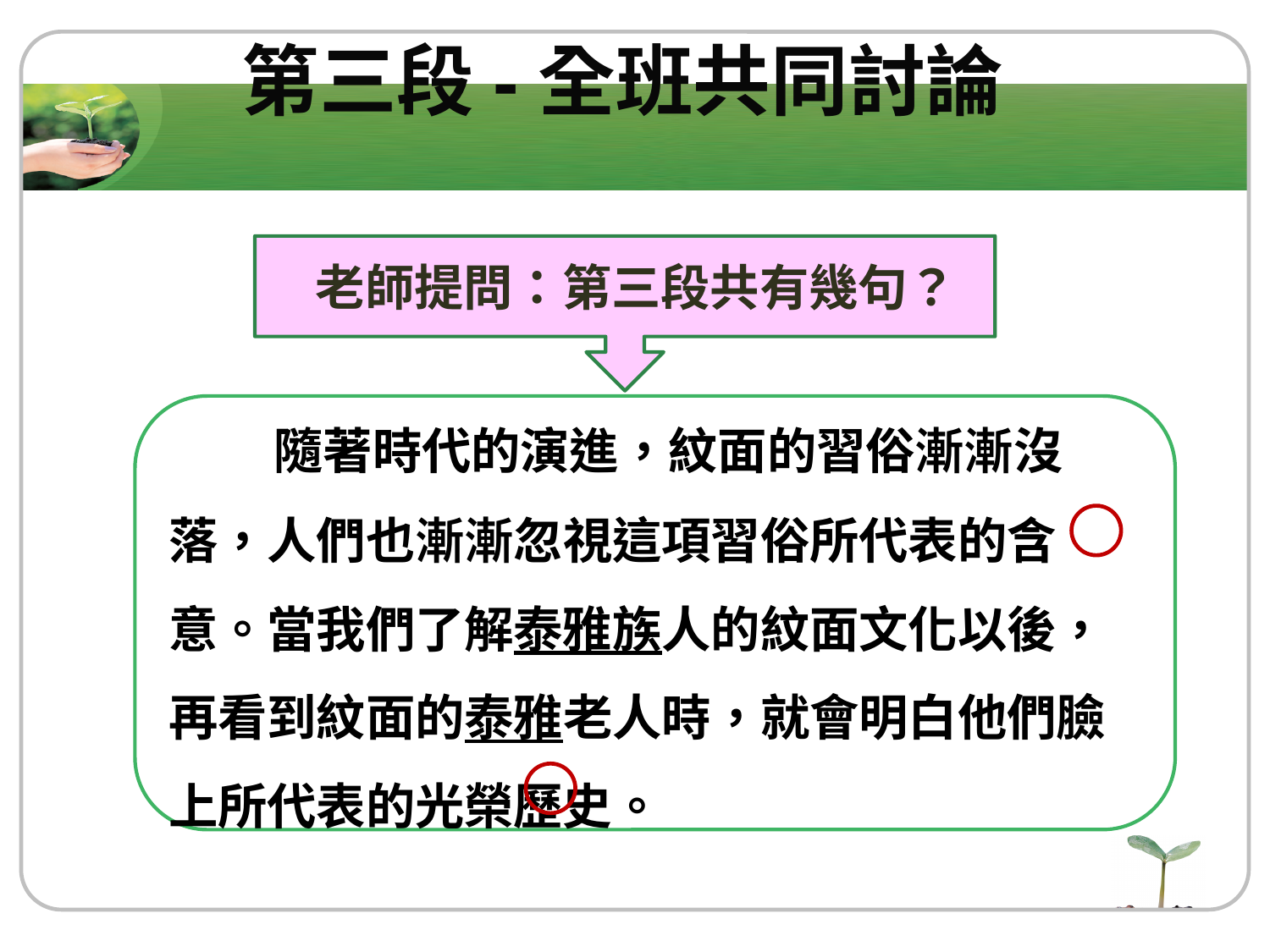

第三段-全班共同討論
    老師提問：第三段共有幾句？
          隨著時代的演進，紋面的習俗漸漸沒落，人們也漸漸忽視這項習俗所代表的含意。當我們了解泰雅族人的紋面文化以後，再看到紋面的泰雅老人時，就會明白他們臉上所代表的光榮歷史。